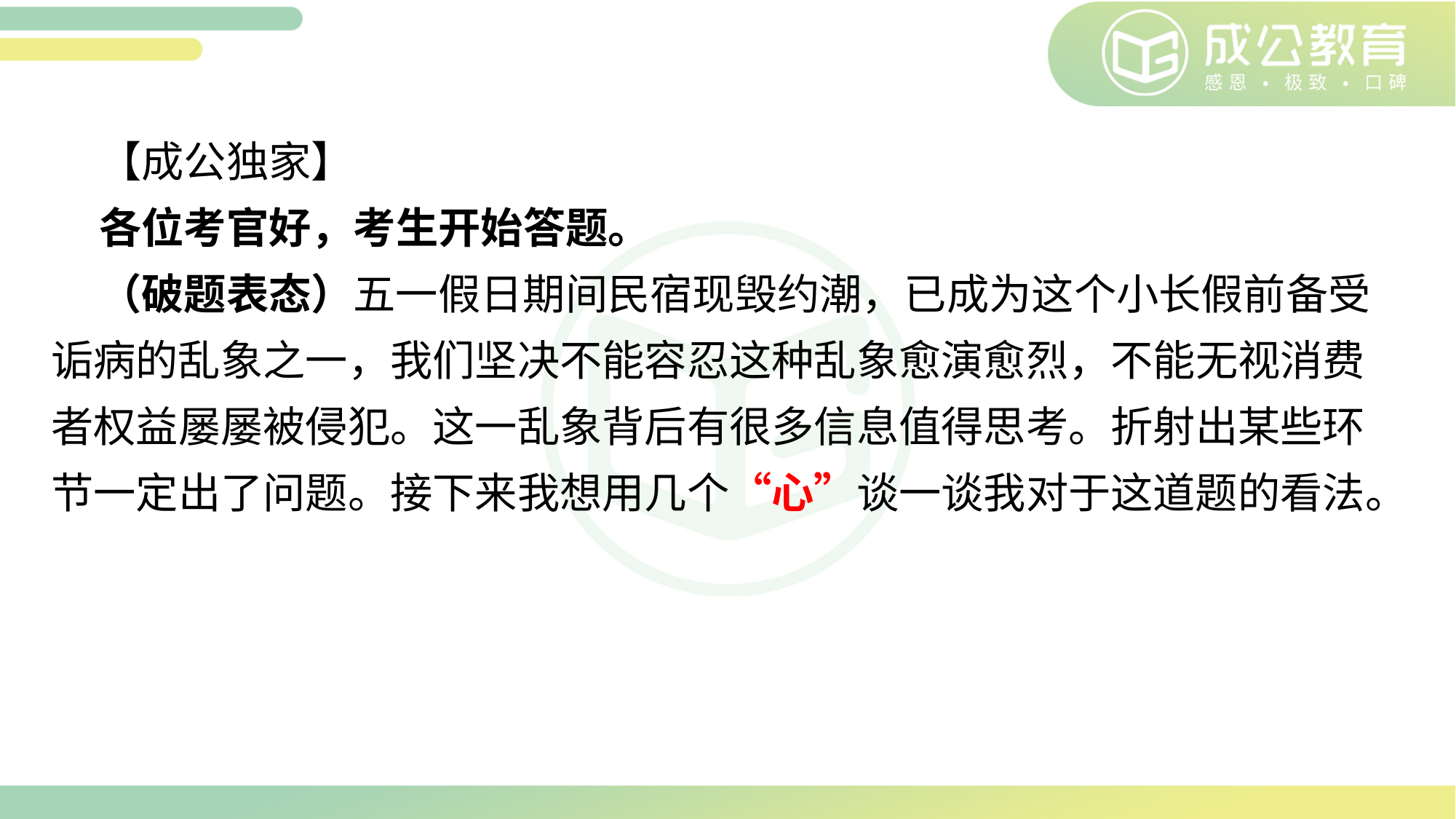

【成公独家】
    各位考官好，考生开始答题。
    （破题表态）五一假日期间民宿现毁约潮，已成为这个小长假前备受诟病的乱象之一，我们坚决不能容忍这种乱象愈演愈烈，不能无视消费者权益屡屡被侵犯。这一乱象背后有很多信息值得思考。折射出某些环节一定出了问题。接下来我想用几个“心”谈一谈我对于这道题的看法。